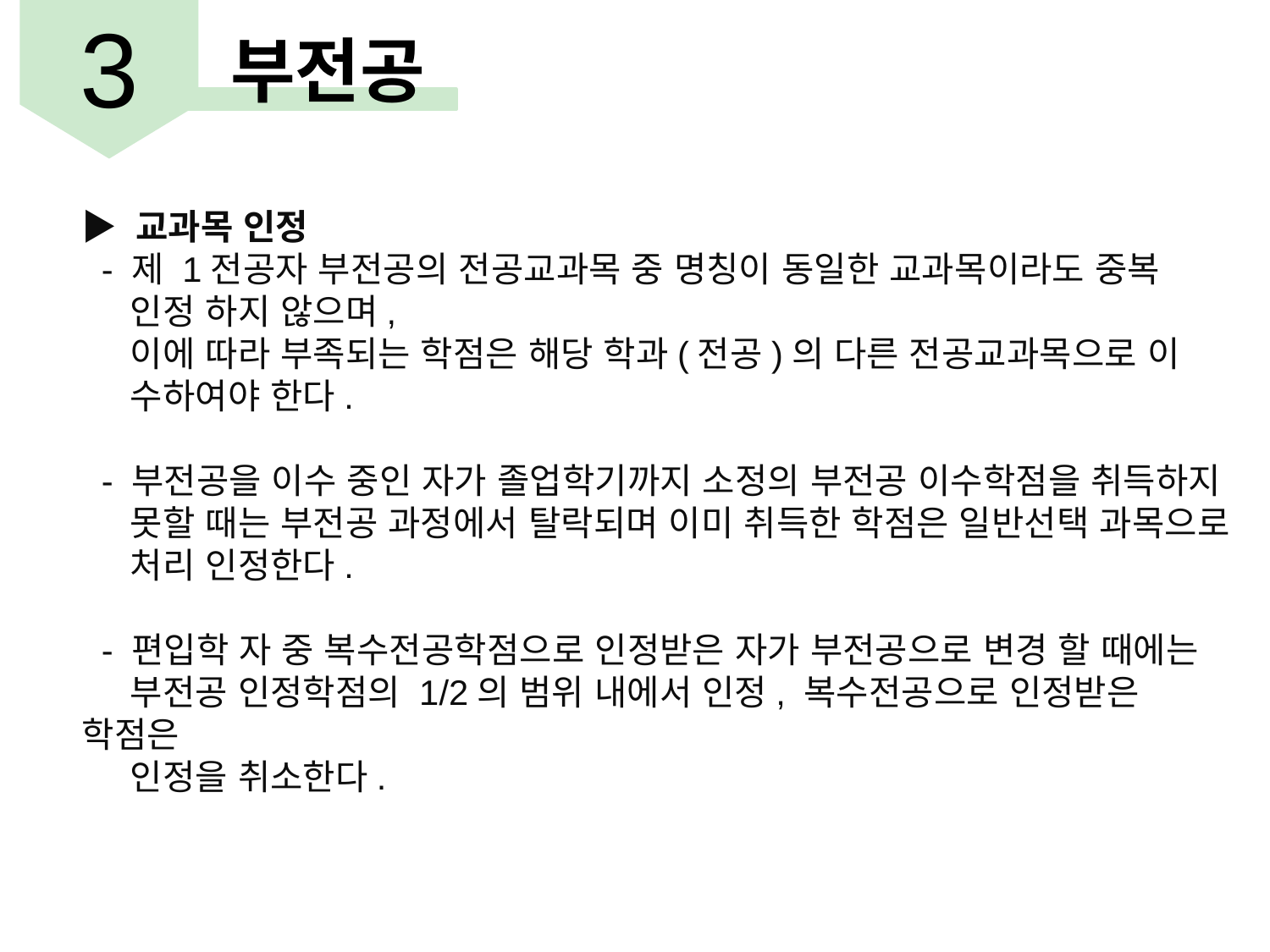

3
부전공

▶ 교과목 인정
  - 제 1전공자 부전공의 전공교과목 중 명칭이 동일한 교과목이라도 중복
    인정 하지 않으며,
    이에 따라 부족되는 학점은 해당 학과(전공)의 다른 전공교과목으로 이
    수하여야 한다.

  - 부전공을 이수 중인 자가 졸업학기까지 소정의 부전공 이수학점을 취득하지
    못할 때는 부전공 과정에서 탈락되며 이미 취득한 학점은 일반선택 과목으로
    처리 인정한다.

  - 편입학 자 중 복수전공학점으로 인정받은 자가 부전공으로 변경 할 때에는
    부전공 인정학점의 1/2의 범위 내에서 인정, 복수전공으로 인정받은 학점은
    인정을 취소한다.